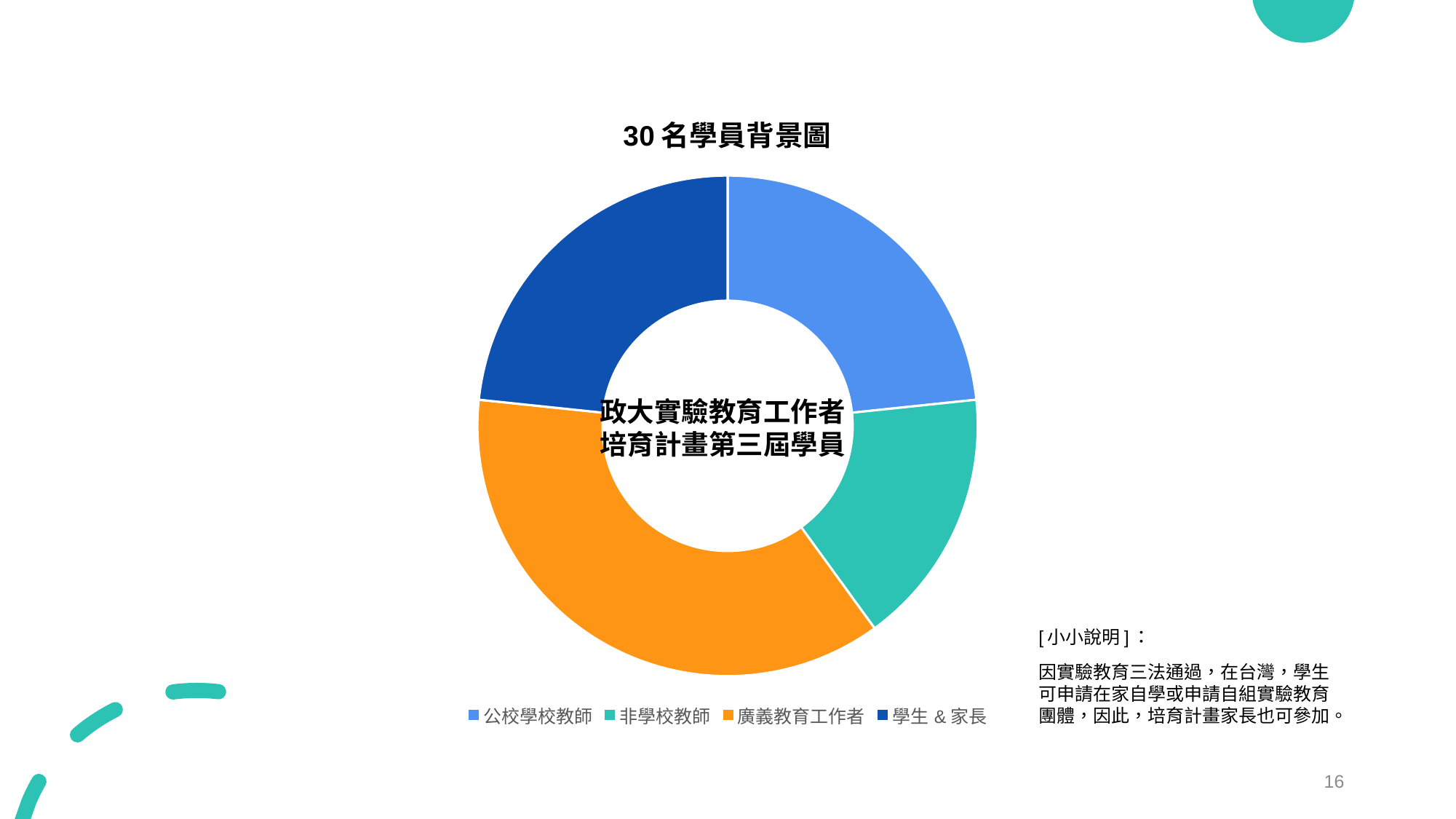

### Chart:

| Category | 30名學員背景圖 |
|---|---|
| 公校學校教師 | 7.0 |
| 非學校教師 | 5.0 |
| 廣義教育工作者 | 11.0 |
| 學生&家長 | 7.0 |
政大實驗教育工作者
培育計畫第三屆學員
[小小說明]：
因實驗教育三法通過，在台灣，學生可申請在家自學或申請自組實驗教育團體，因此，培育計畫家長也可參加。
16